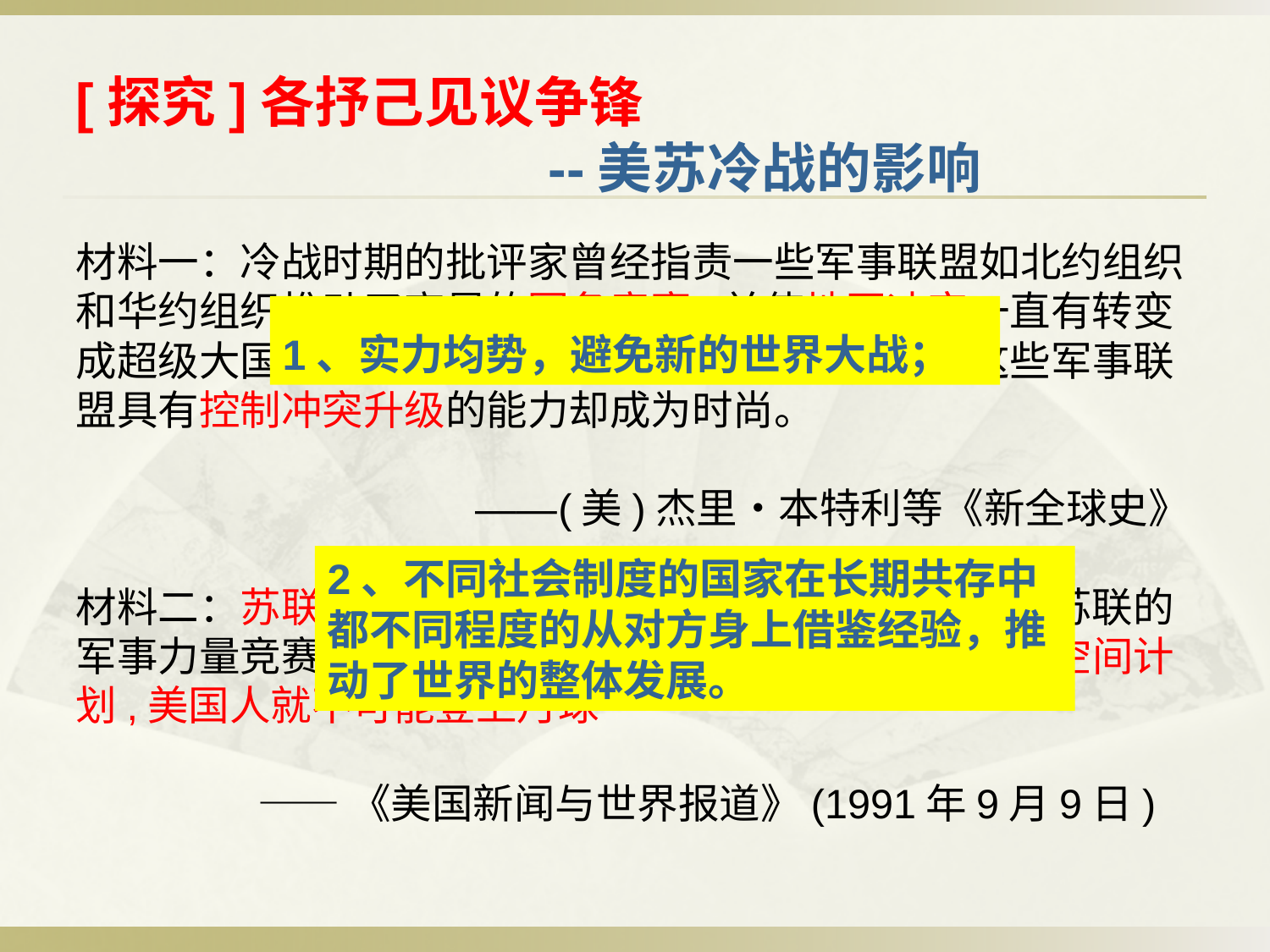

[探究]各抒己见议争锋
                               --美苏冷战的影响

材料一：冷战时期的批评家曾经指责一些军事联盟如北约组织和华约组织推动了高昂的军备竞赛,并使地区冲突一直有转变成超级大国之间核对抗的危险。冷战结束后,赞扬这些军事联盟具有控制冲突升级的能力却成为时尚。

                                   ——(美)杰里•本特利等《新全球史》

材料二：苏联曾经是有用的敌人。美国相信,不仅要和苏联的军事力量竞赛,还要和苏联的成就竞赛……没有苏联的空间计划,美国人就不可能登上月球……

                    ——《美国新闻与世界报道》(1991年9月9日)

#
1、实力均势，避免新的世界大战；
2、不同社会制度的国家在长期共存中都不同程度的从对方身上借鉴经验，推动了世界的整体发展。